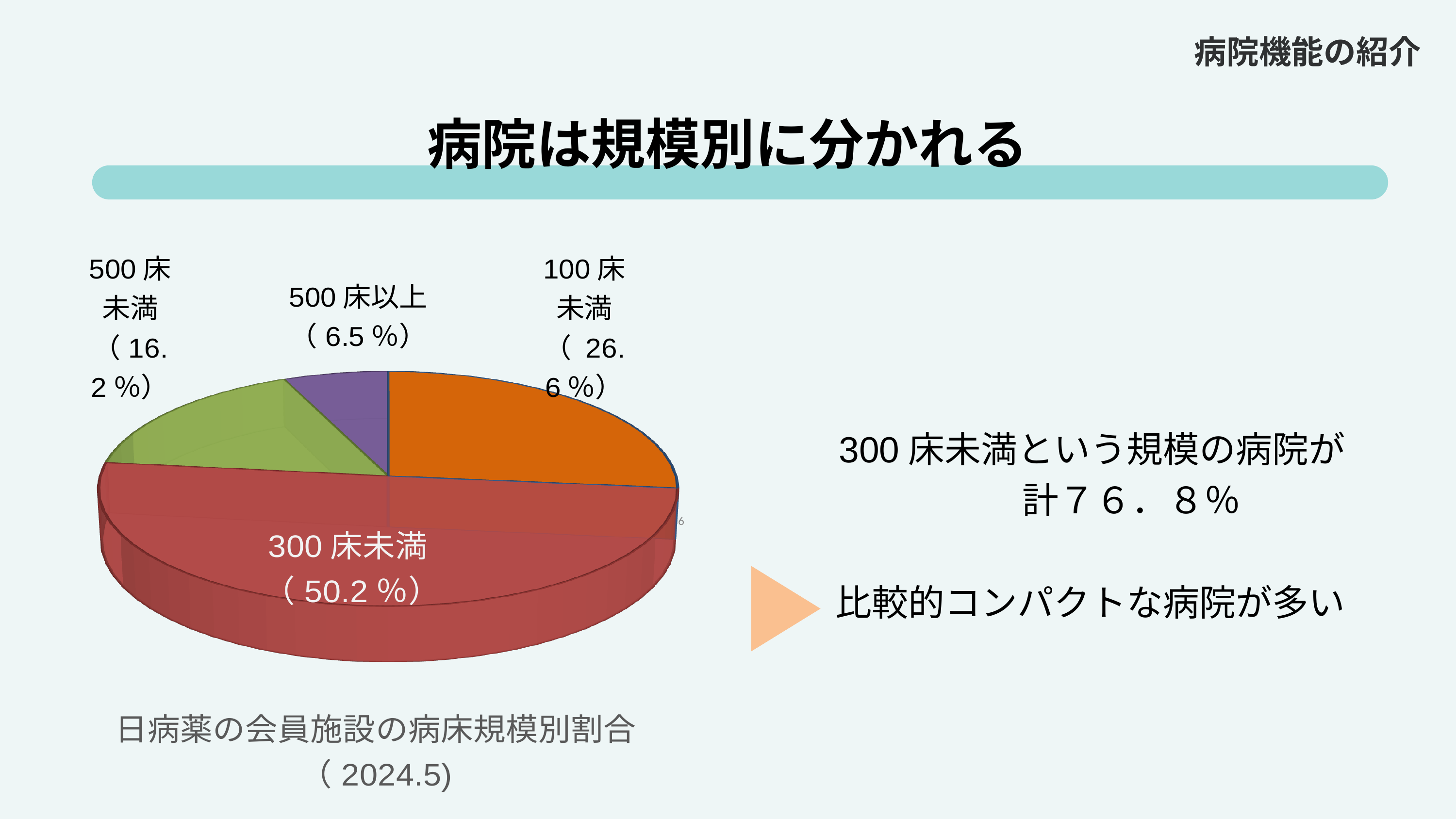

病院機能の紹介
病院は規模別に分かれる

[unsupported chart]

300床未満という規模の病院が
計７６．８％
6

比較的コンパクトな病院が多い